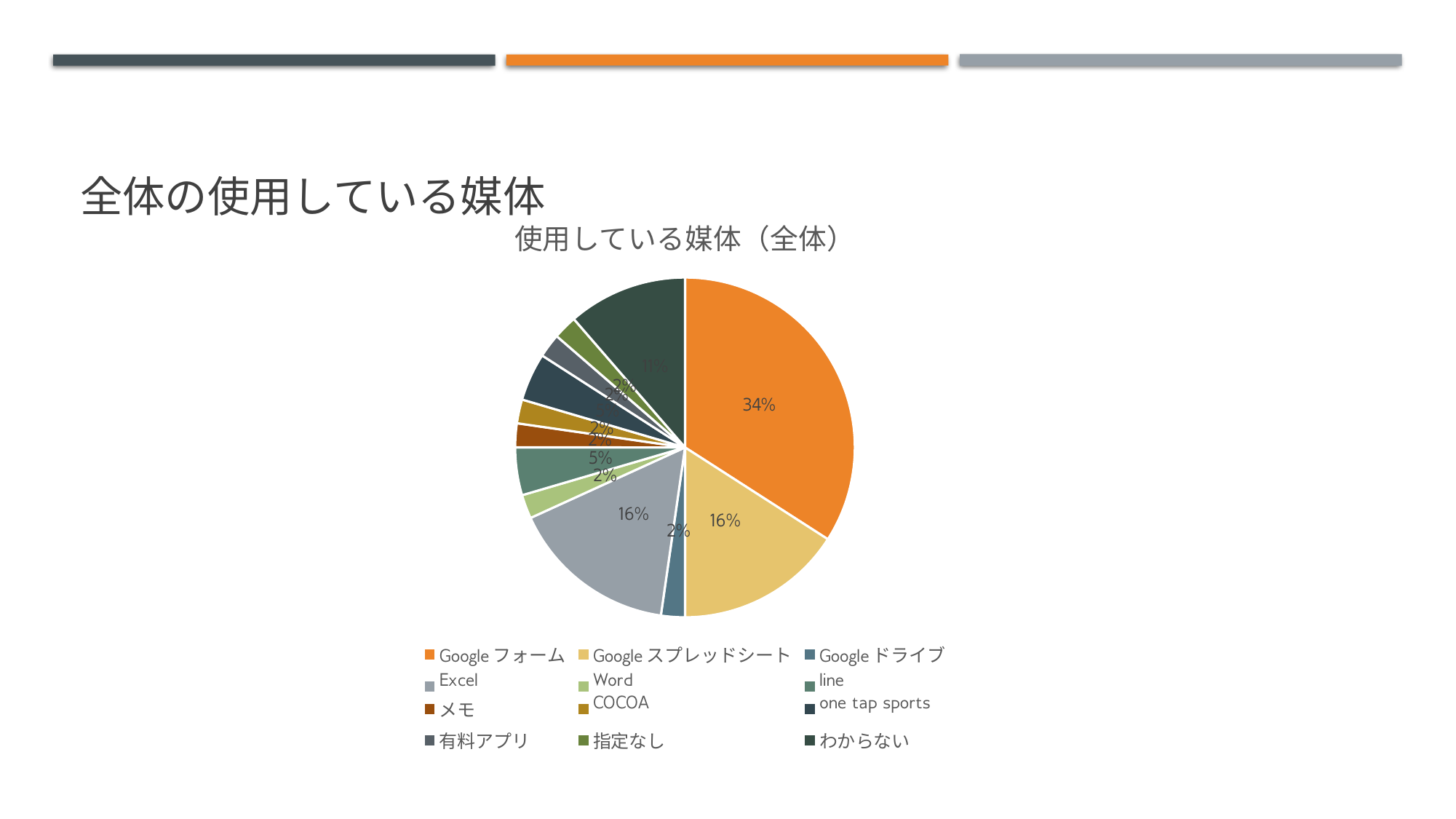

# 全体の使用している媒体

### Chart:

| Category | 使用している媒体（全体） |
|---|---|
| Googleフォーム | 15.0 |
| Googleスプレッドシート | 7.0 |
| Googleドライブ | 1.0 |
| Excel | 7.0 |
| Word | 1.0 |
| line | 2.0 |
| メモ | 1.0 |
| COCOA | 1.0 |
| one tap sports | 2.0 |
| 有料アプリ | 1.0 |
| 指定なし | 1.0 |
| わからない | 5.0 |